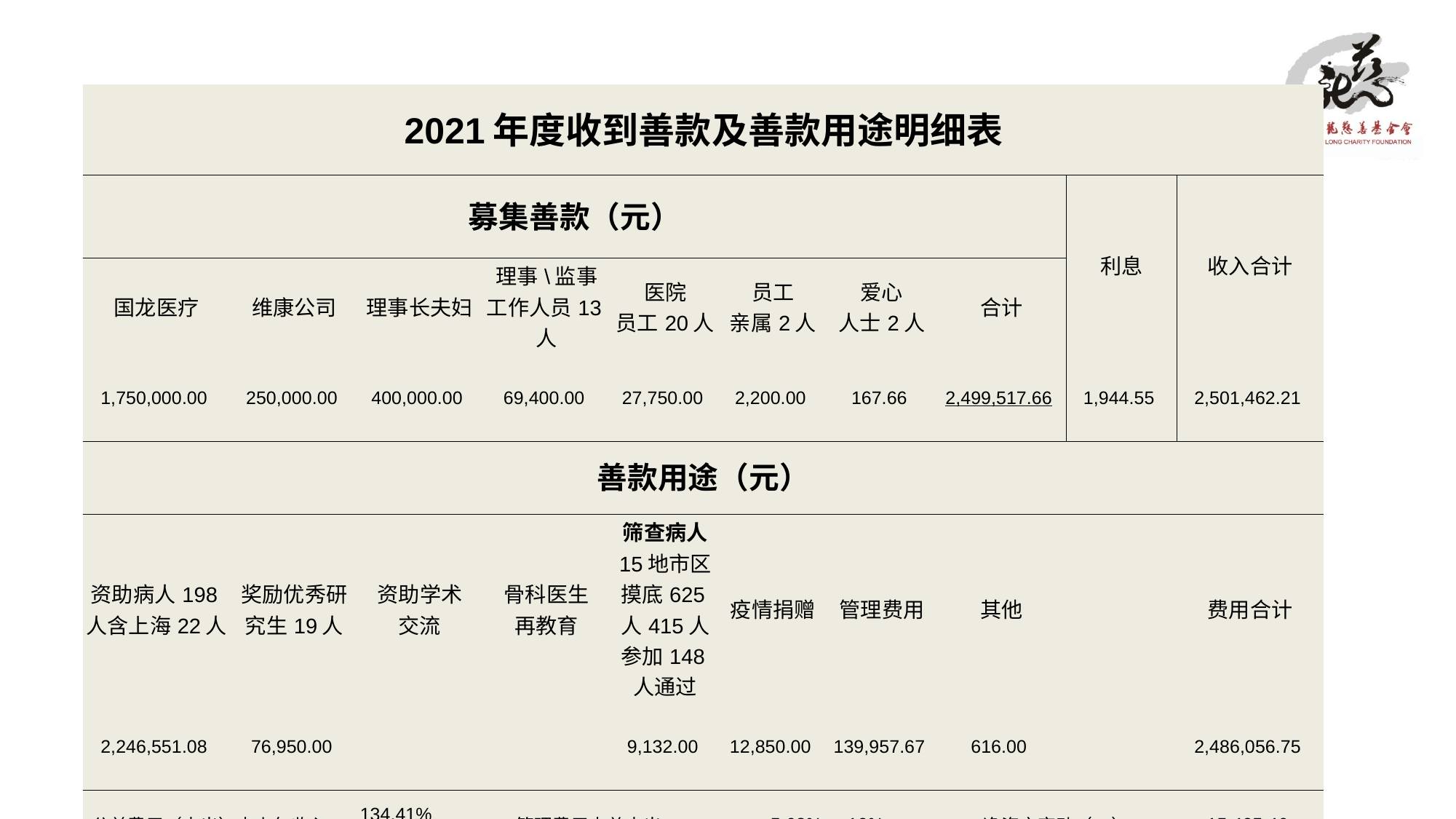

| 2021年度收到善款及善款用途明细表 |  |  |  |  |  |  |  |  |  |
| --- | --- | --- | --- | --- | --- | --- | --- | --- | --- |
| 募集善款（元） |  |  |  |  |  |  |  | 利息 | 收入合计 |
| 国龙医疗 | 维康公司 | 理事长夫妇 | 理事\监事 工作人员13人 | 医院 员工20人 | 员工 亲属2人 | 爱心 人士2人 | 合计 |  |  |
| 1,750,000.00 | 250,000.00 | 400,000.00 | 69,400.00 | 27,750.00 | 2,200.00 | 167.66 | 2,499,517.66 | 1,944.55 | 2,501,462.21 |
| 善款用途（元） |  |  |  |  |  |  |  |  |  |
| 资助病人198人含上海22人 | 奖励优秀研究生19人 | 资助学术 交流 | 骨科医生 再教育 | 筛查病人 15地市区摸底625人415人参加148人通过 | 疫情捐赠 | 管理费用 | 其他 |  | 费用合计 |
| 2,246,551.08 | 76,950.00 |  |  | 9,132.00 | 12,850.00 | 139,957.67 | 616.00 |  | 2,486,056.75 |
| 公益费用（支出）占上年收入% |  | 134.41% ≧70% | 管理费用占总支出% |  | 5.63% ≦10% |  | 净资产变动（±） |  | 15,405.46 |